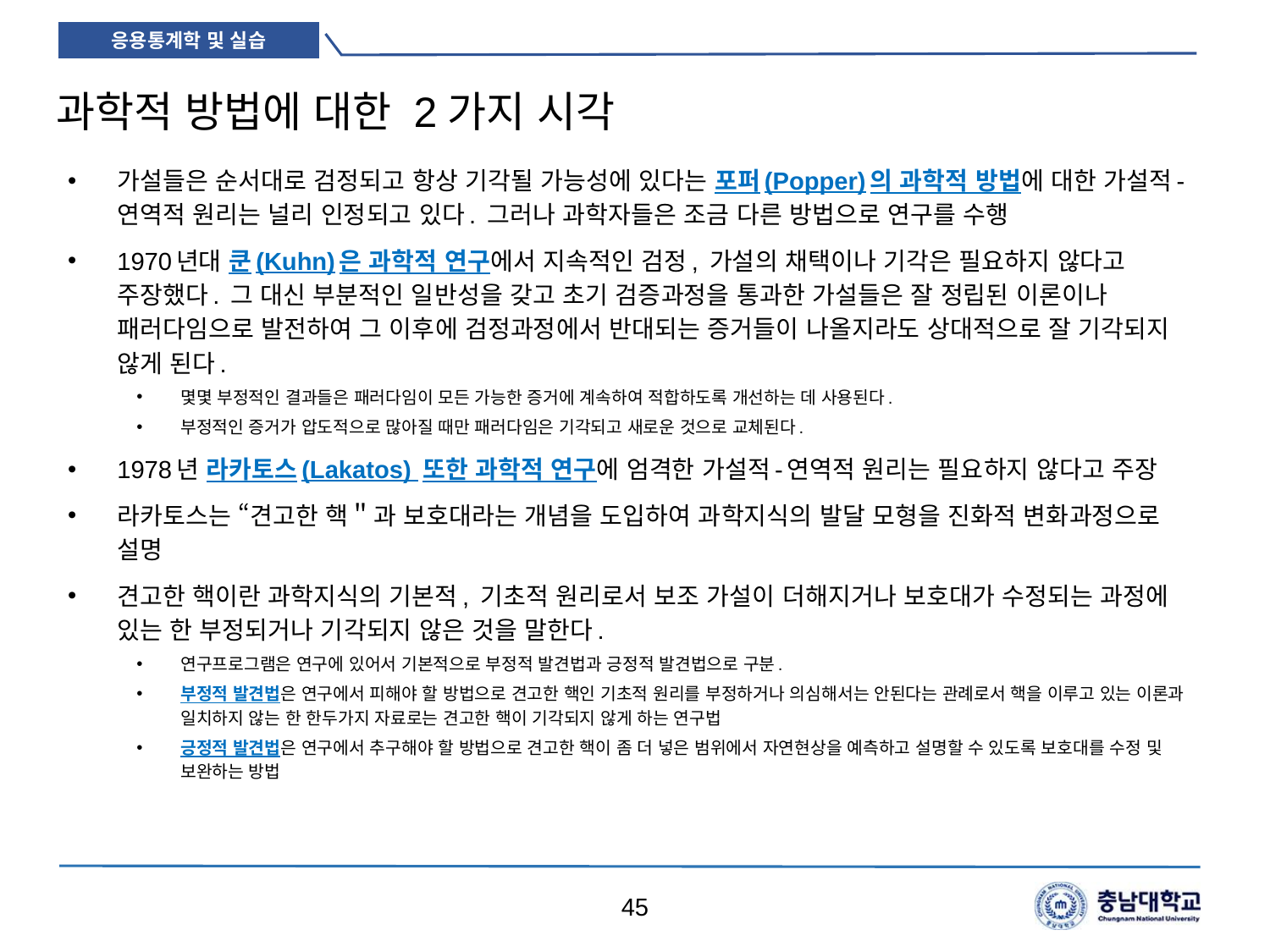

# 과학적 방법에 대한 2가지 시각
가설들은 순서대로 검정되고 항상 기각될 가능성에 있다는 포퍼(Popper)의 과학적 방법에 대한 가설적-연역적 원리는 널리 인정되고 있다. 그러나 과학자들은 조금 다른 방법으로 연구를 수행
1970년대 쿤(Kuhn)은 과학적 연구에서 지속적인 검정, 가설의 채택이나 기각은 필요하지 않다고 주장했다. 그 대신 부분적인 일반성을 갖고 초기 검증과정을 통과한 가설들은 잘 정립된 이론이나 패러다임으로 발전하여 그 이후에 검정과정에서 반대되는 증거들이 나올지라도 상대적으로 잘 기각되지 않게 된다.
몇몇 부정적인 결과들은 패러다임이 모든 가능한 증거에 계속하여 적합하도록 개선하는 데 사용된다.
부정적인 증거가 압도적으로 많아질 때만 패러다임은 기각되고 새로운 것으로 교체된다.
1978년 라카토스(Lakatos) 또한 과학적 연구에 엄격한 가설적-연역적 원리는 필요하지 않다고 주장
라카토스는 “견고한 핵＂과 보호대라는 개념을 도입하여 과학지식의 발달 모형을 진화적 변화과정으로 설명
견고한 핵이란 과학지식의 기본적, 기초적 원리로서 보조 가설이 더해지거나 보호대가 수정되는 과정에 있는 한 부정되거나 기각되지 않은 것을 말한다.
연구프로그램은 연구에 있어서 기본적으로 부정적 발견법과 긍정적 발견법으로 구분.
부정적 발견법은 연구에서 피해야 할 방법으로 견고한 핵인 기초적 원리를 부정하거나 의심해서는 안된다는 관례로서 핵을 이루고 있는 이론과 일치하지 않는 한 한두가지 자료로는 견고한 핵이 기각되지 않게 하는 연구법
긍정적 발견법은 연구에서 추구해야 할 방법으로 견고한 핵이 좀 더 넣은 범위에서 자연현상을 예측하고 설명할 수 있도록 보호대를 수정 및 보완하는 방법
45